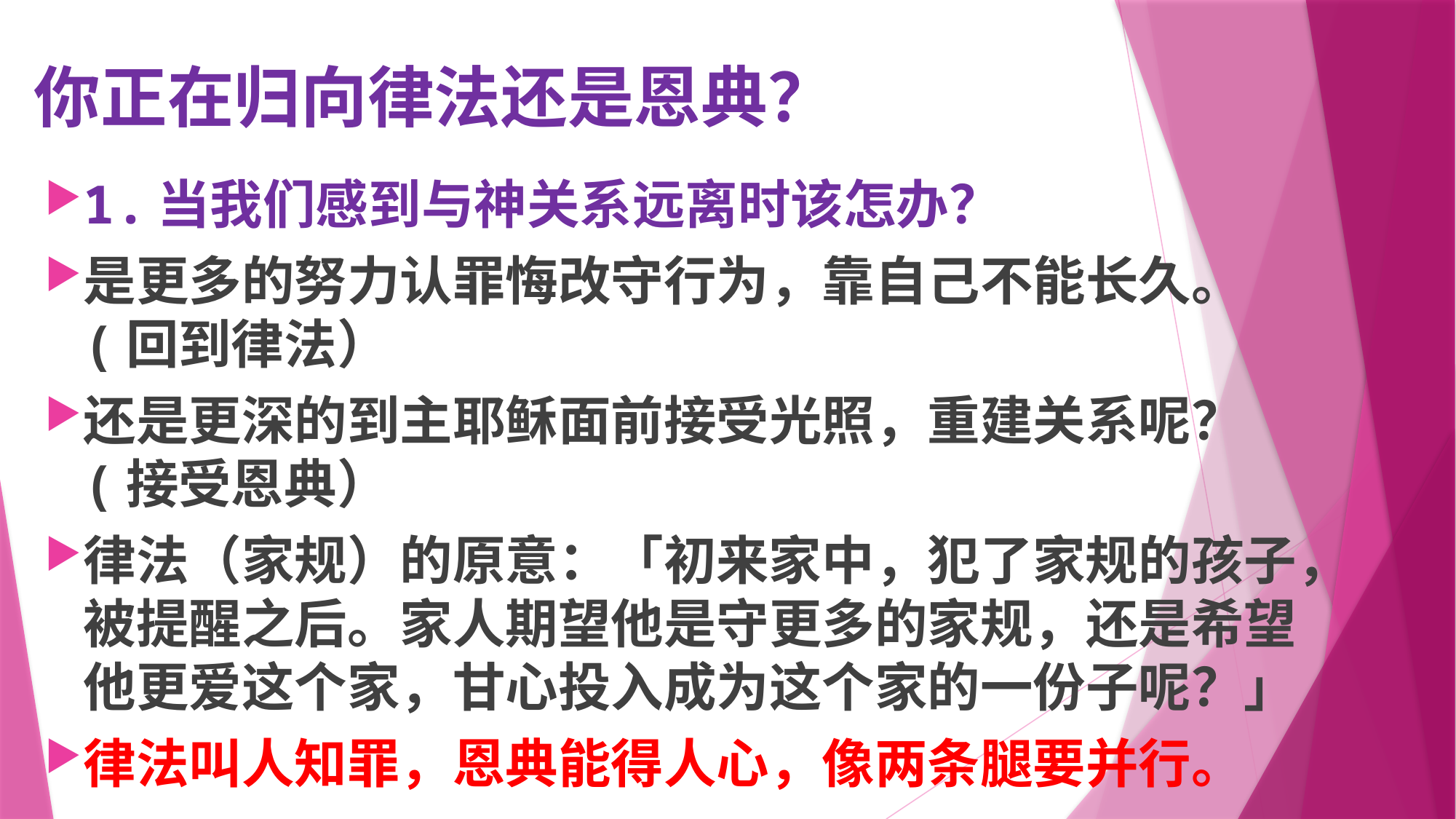

# 你正在归向律法还是恩典？
1.当我们感到与神关系远离时该怎办？
是更多的努力认罪悔改守行为，靠自己不能长久。(回到律法）
还是更深的到主耶稣面前接受光照，重建关系呢？(接受恩典）
律法（家规）的原意：「初来家中，犯了家规的孩子，被提醒之后。家人期望他是守更多的家规，还是希望他更爱这个家，甘心投入成为这个家的一份子呢？」
律法叫人知罪，恩典能得人心，像两条腿要并行。